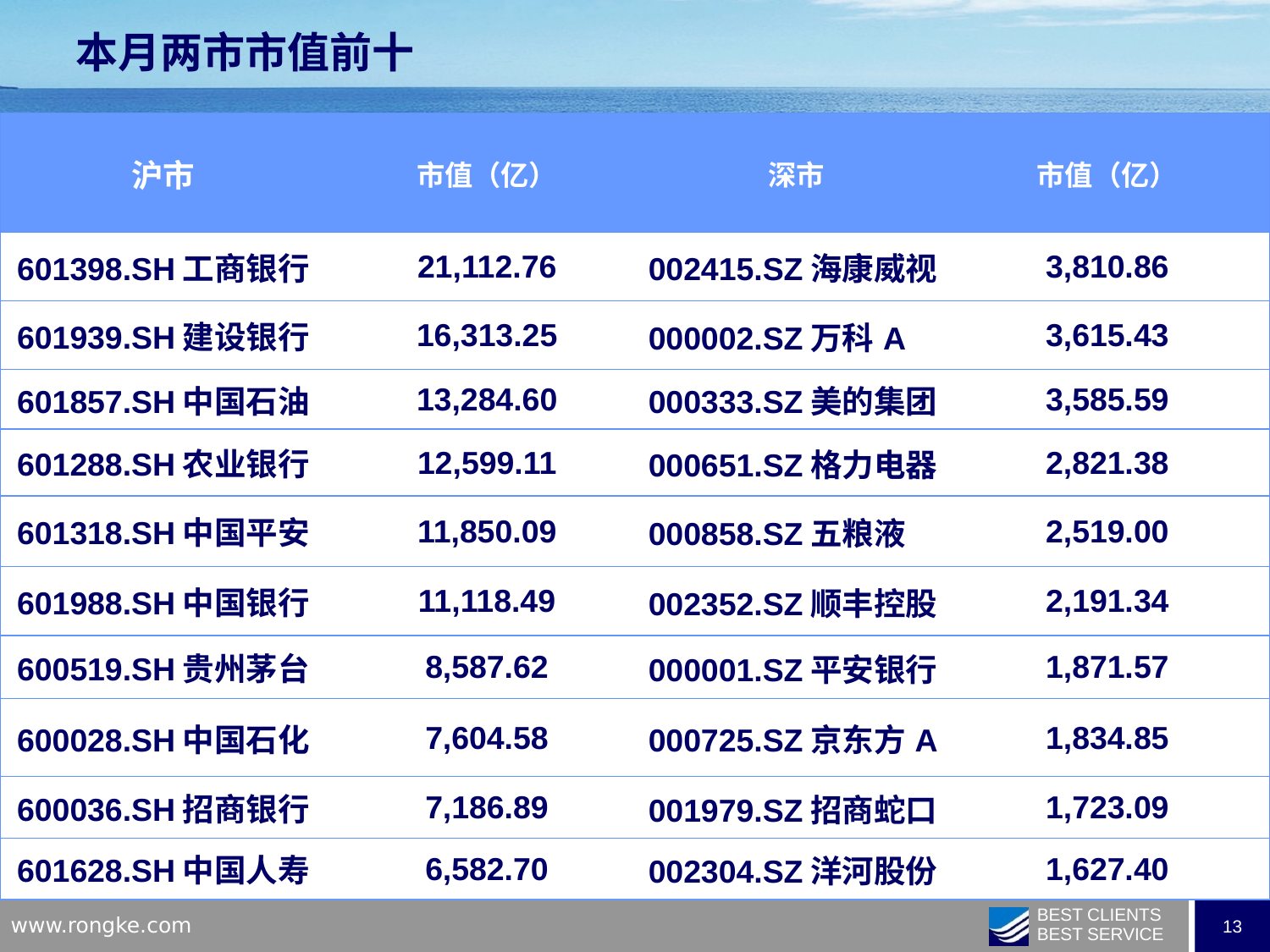

本月两市市值前十
| 沪市 | 市值（亿） | 深市 | 市值（亿） |
| --- | --- | --- | --- |
| 601398.SH工商银行 | 21,112.76 | 002415.SZ海康威视 | 3,810.86 |
| 601939.SH建设银行 | 16,313.25 | 000002.SZ万科A | 3,615.43 |
| 601857.SH中国石油 | 13,284.60 | 000333.SZ美的集团 | 3,585.59 |
| 601288.SH农业银行 | 12,599.11 | 000651.SZ格力电器 | 2,821.38 |
| 601318.SH中国平安 | 11,850.09 | 000858.SZ五粮液 | 2,519.00 |
| 601988.SH中国银行 | 11,118.49 | 002352.SZ顺丰控股 | 2,191.34 |
| 600519.SH贵州茅台 | 8,587.62 | 000001.SZ平安银行 | 1,871.57 |
| 600028.SH中国石化 | 7,604.58 | 000725.SZ京东方A | 1,834.85 |
| 600036.SH招商银行 | 7,186.89 | 001979.SZ招商蛇口 | 1,723.09 |
| 601628.SH中国人寿 | 6,582.70 | 002304.SZ洋河股份 | 1,627.40 |
|  |  |  |  |